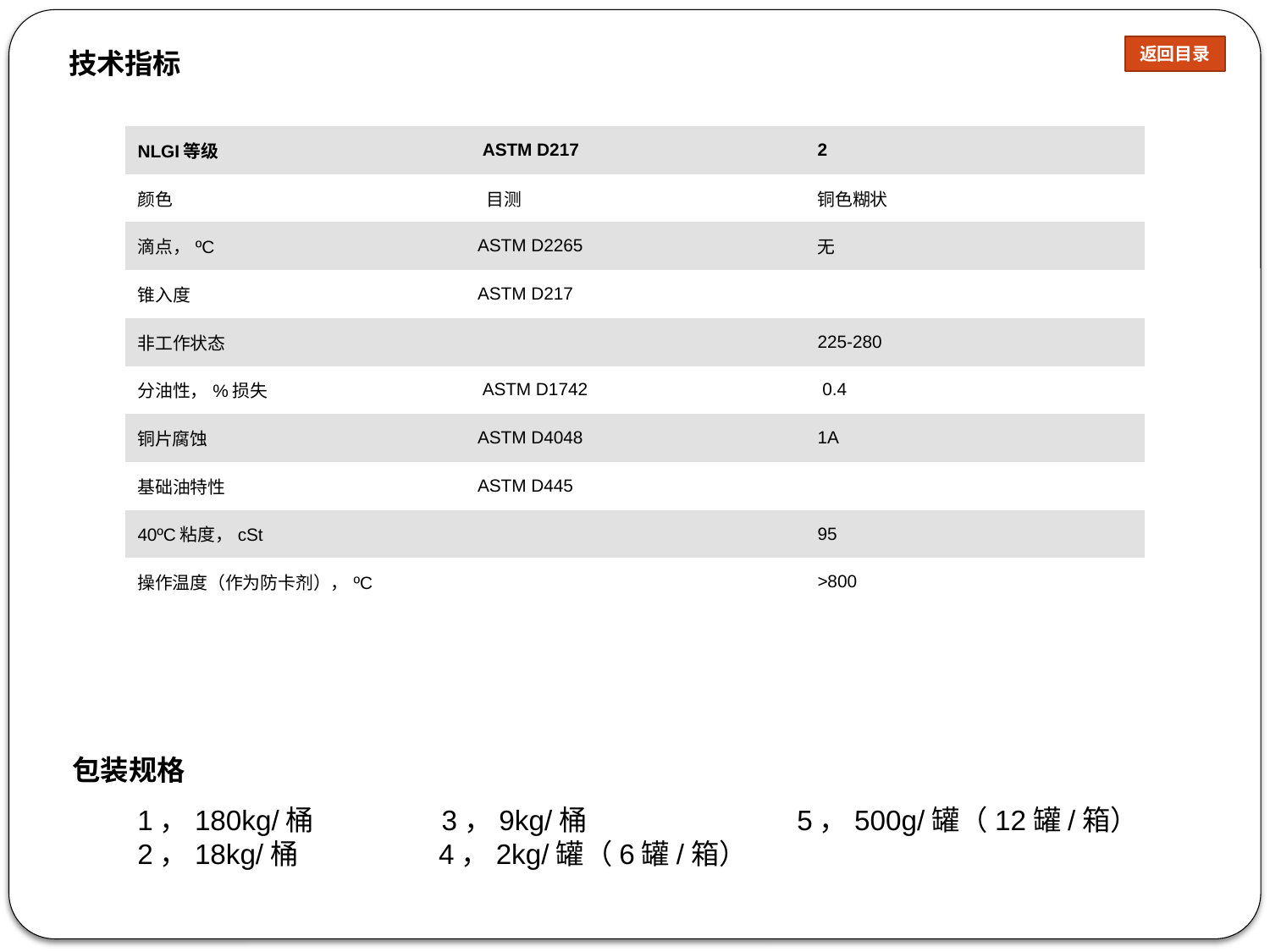

返回目录
技术指标
| NLGI等级 | ASTM D217 | 2 |
| --- | --- | --- |
| 颜色 | 目测 | 铜色糊状 |
| 滴点，ºC | ASTM D2265 | 无 |
| 锥入度 | ASTM D217 |  |
| 非工作状态 |  | 225-280 |
| 分油性，%损失 | ASTM D1742 | 0.4 |
| 铜片腐蚀 | ASTM D4048 | 1A |
| 基础油特性 | ASTM D445 |  |
| 40ºC粘度，cSt |  | 95 |
| 操作温度（作为防卡剂），ºC |  | >800 |

包装规格
1，180kg/桶                   3，9kg/桶                                5，500g/罐（12罐/箱）
2，18kg/桶                     4，2kg/罐（6罐/箱）